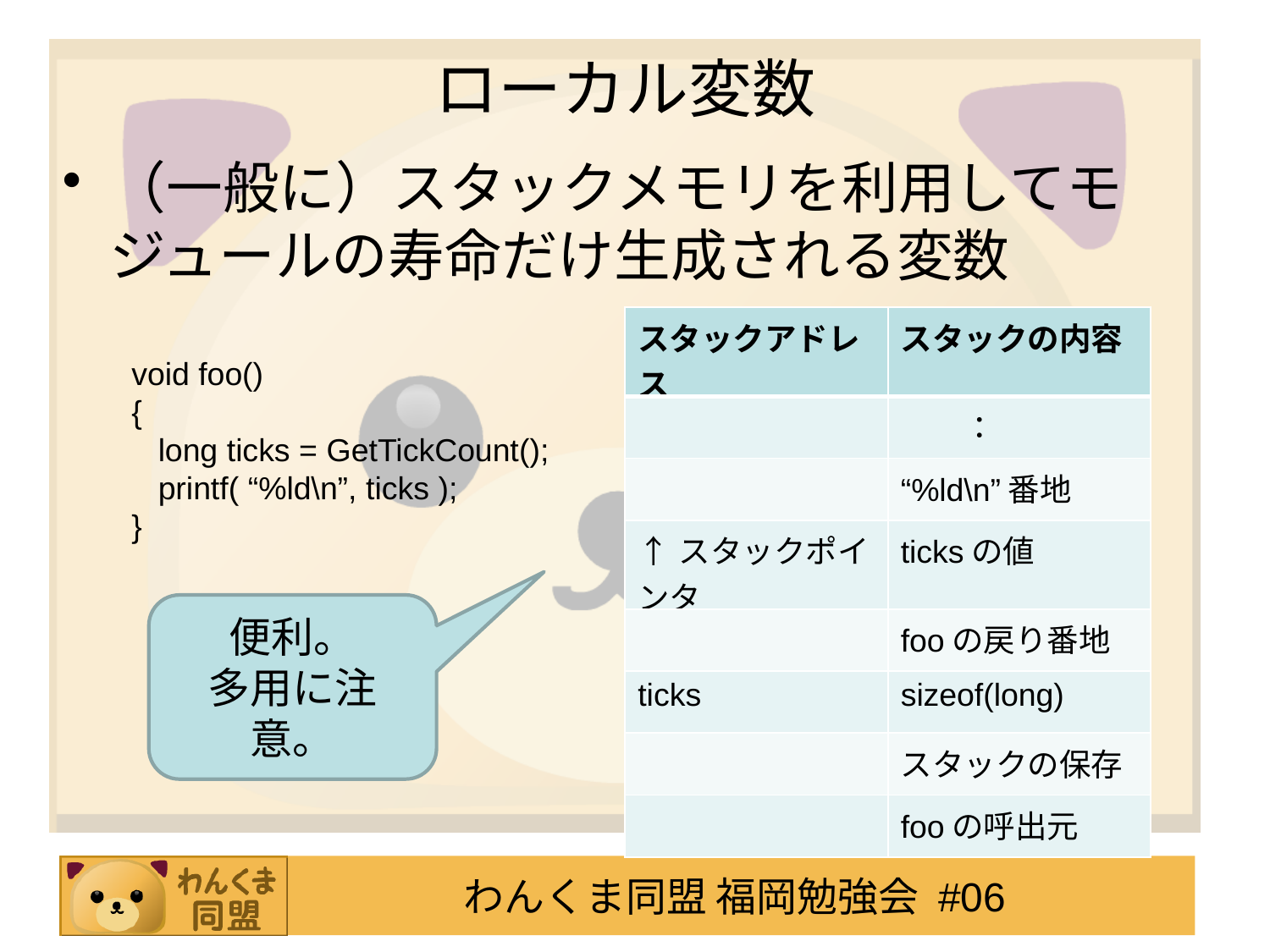

# ローカル変数
（一般に）スタックメモリを利用してモジュールの寿命だけ生成される変数
| スタックアドレス | スタックの内容 |
| --- | --- |
|  | ： |
|  | “%ld\n”番地 |
| ↑スタックポインタ | ticksの値 |
|  | fooの戻り番地 |
| ticks | sizeof(long) |
|  | スタックの保存 |
|  | fooの呼出元 |
void foo()
{
   long ticks = GetTickCount();
   printf( “%ld\n”, ticks );
}

便利。
多用に注意。